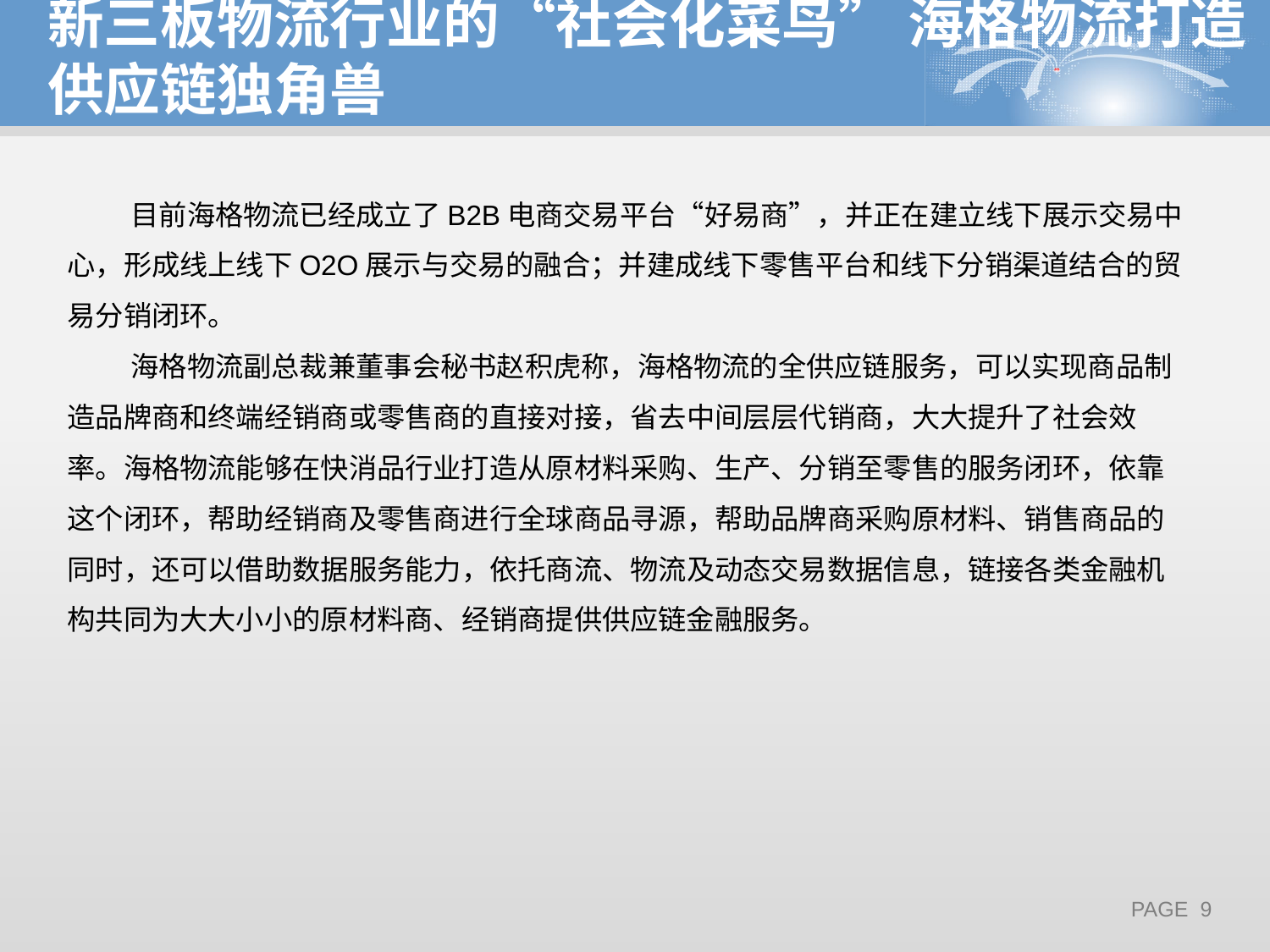

新三板物流行业的“社会化菜鸟” 海格物流打造供应链独角兽
目前海格物流已经成立了B2B电商交易平台“好易商”，并正在建立线下展示交易中心，形成线上线下O2O展示与交易的融合；并建成线下零售平台和线下分销渠道结合的贸易分销闭环。
海格物流副总裁兼董事会秘书赵积虎称，海格物流的全供应链服务，可以实现商品制造品牌商和终端经销商或零售商的直接对接，省去中间层层代销商，大大提升了社会效率。海格物流能够在快消品行业打造从原材料采购、生产、分销至零售的服务闭环，依靠这个闭环，帮助经销商及零售商进行全球商品寻源，帮助品牌商采购原材料、销售商品的同时，还可以借助数据服务能力，依托商流、物流及动态交易数据信息，链接各类金融机构共同为大大小小的原材料商、经销商提供供应链金融服务。